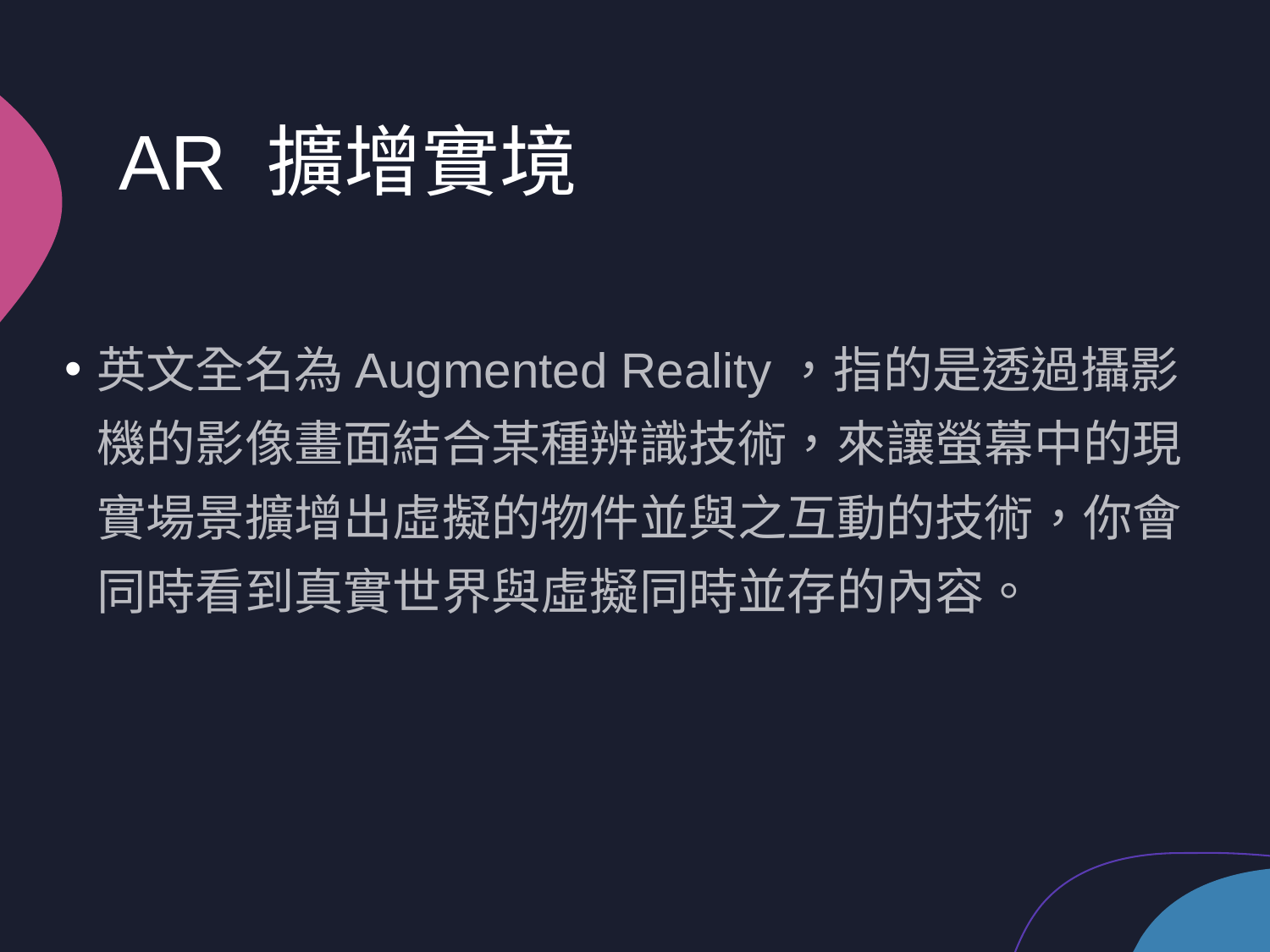

# AR 擴增實境
英文全名為Augmented Reality，指的是透過攝影機的影像畫面結合某種辨識技術，來讓螢幕中的現實場景擴增出虛擬的物件並與之互動的技術，你會同時看到真實世界與虛擬同時並存的內容。